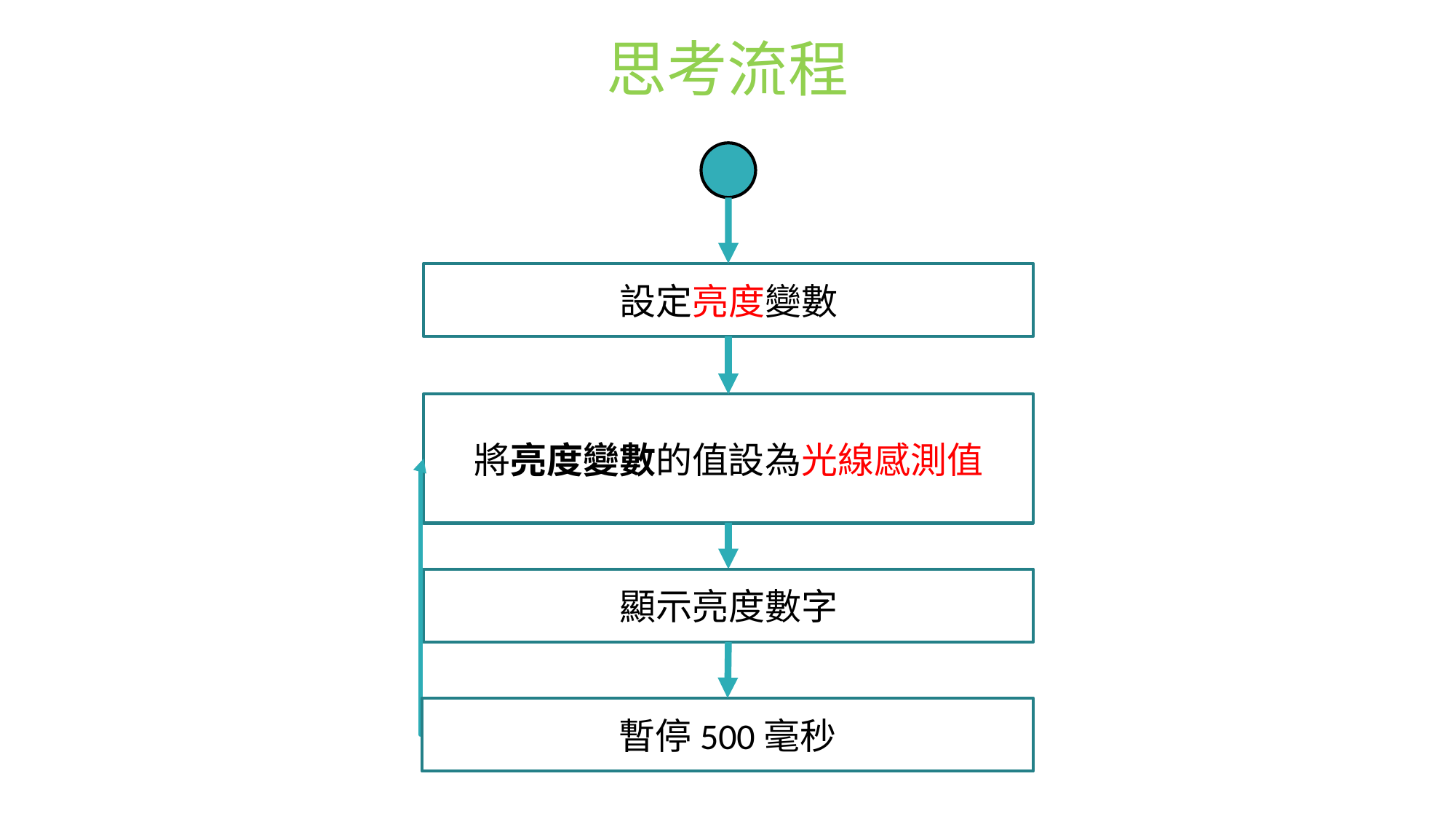

# 思考流程

設定亮度變數
將亮度變數的值設為光線感測值
顯示亮度數字
暫停500毫秒